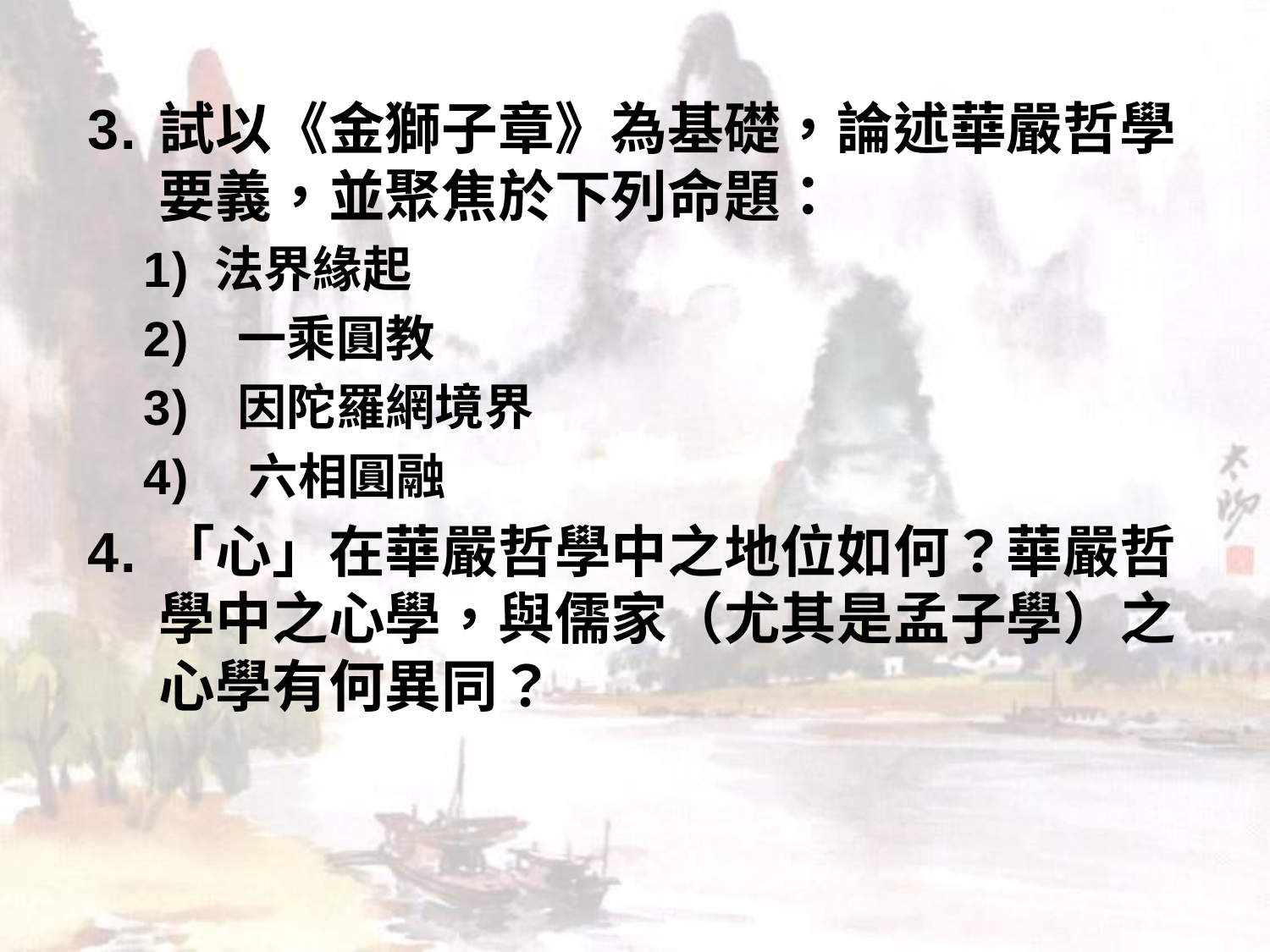

試以《金獅子章》為基礎，論述華嚴哲學要義，並聚焦於下列命題：
法界緣起
 一乘圓教
 因陀羅網境界
  六相圓融
「心」在華嚴哲學中之地位如何？華嚴哲學中之心學，與儒家（尤其是孟子學）之心學有何異同？